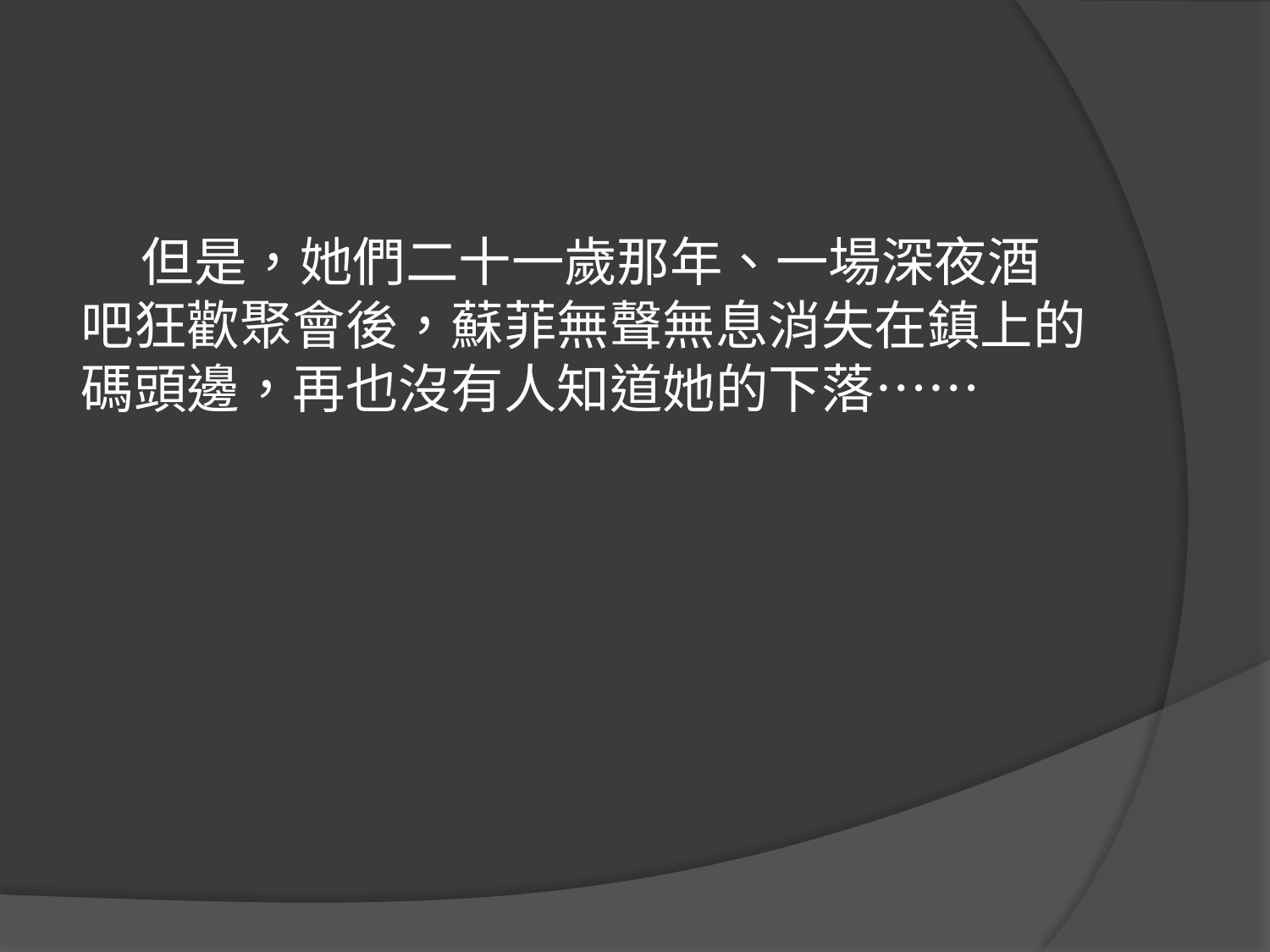

#
    但是，她們二十一歲那年、一場深夜酒吧狂歡聚會後，蘇菲無聲無息消失在鎮上的碼頭邊，再也沒有人知道她的下落……